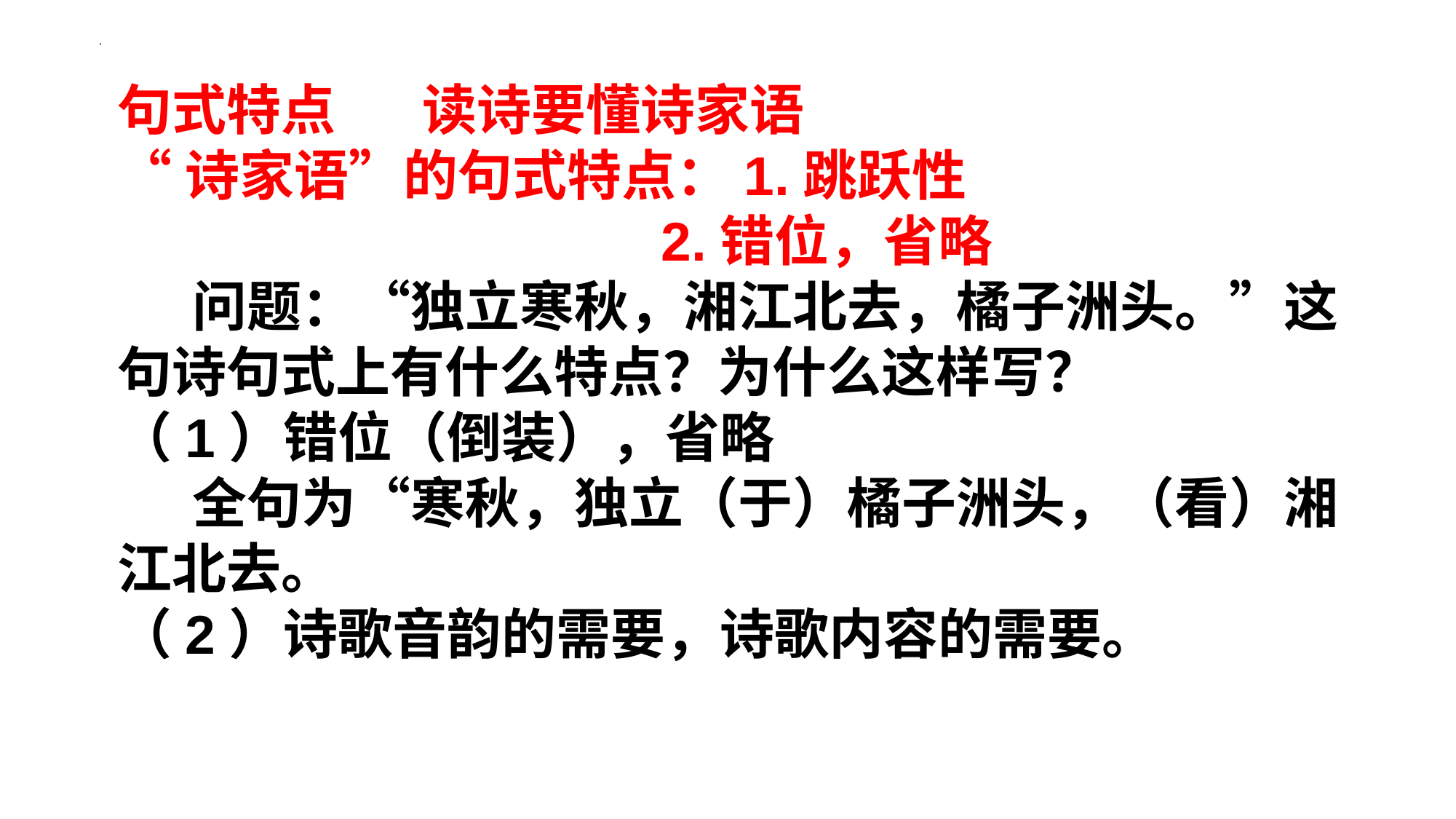

句式特点       读诗要懂诗家语
“诗家语”的句式特点：1.跳跃性
                                    2.错位，省略
     问题：“独立寒秋，湘江北去，橘子洲头。”这句诗句式上有什么特点？为什么这样写？
（1）错位（倒装），省略
     全句为“寒秋，独立（于）橘子洲头，（看）湘江北去。
（2）诗歌音韵的需要，诗歌内容的需要。